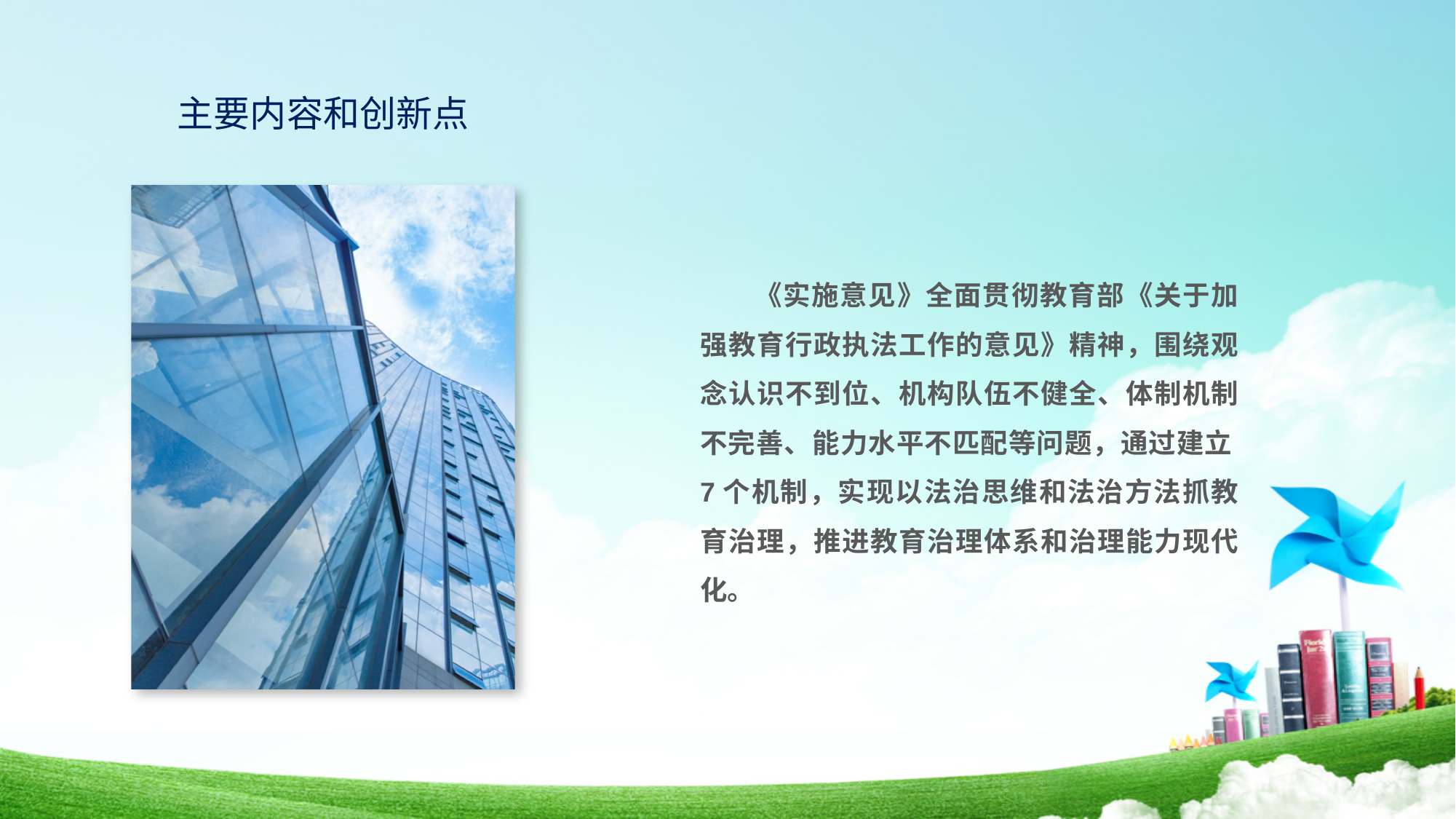

主要内容和创新点

《实施意见》全面贯彻教育部《关于加强教育行政执法工作的意见》精神，围绕观念认识不到位、机构队伍不健全、体制机制不完善、能力水平不匹配等问题，通过建立7个机制，实现以法治思维和法治方法抓教育治理，推进教育治理体系和治理能力现代化。